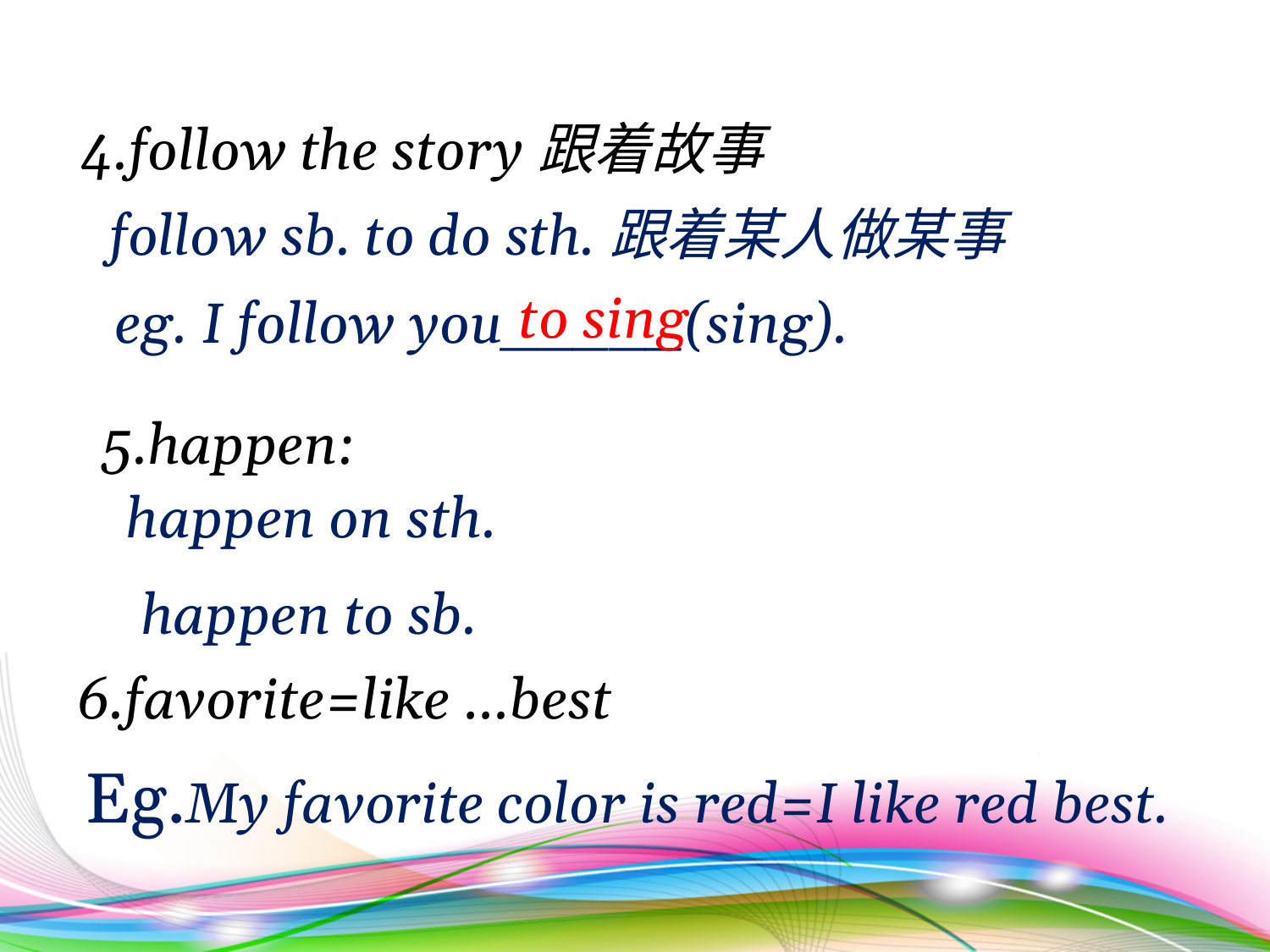

4.follow the story跟着故事

  follow sb. to do sth.跟着某人做某事
 eg. I follow you_____(sing).
 to sing
5.happen:

 happen on sth.
 happen to sb.
6.favorite=like …best

 Eg.My favorite color is red=I like red best.